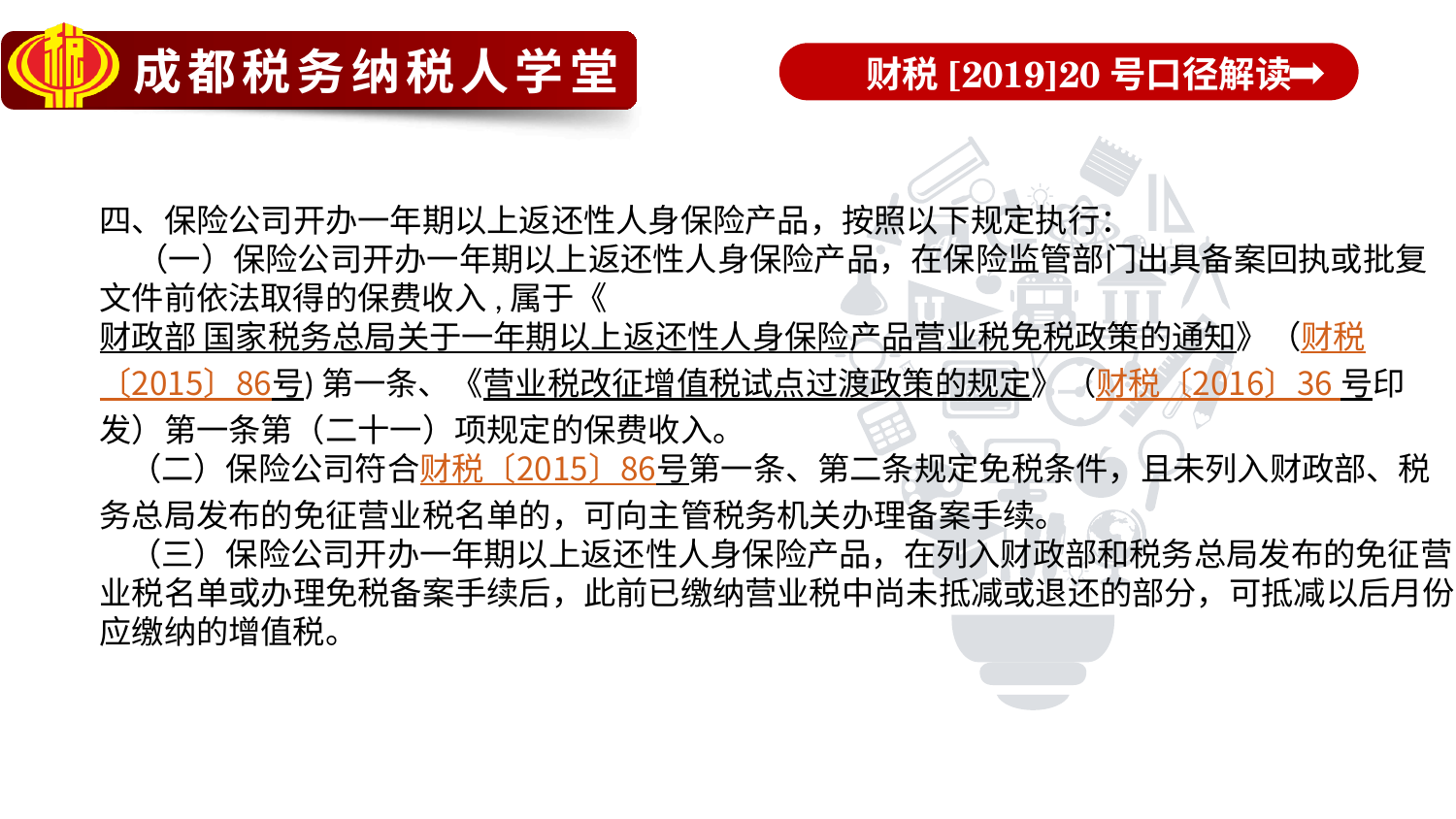

财税[2019]20号口径解读

四、保险公司开办一年期以上返还性人身保险产品，按照以下规定执行：
    （一）保险公司开办一年期以上返还性人身保险产品，在保险监管部门出具备案回执或批复文件前依法取得的保费收入,属于《财政部 国家税务总局关于一年期以上返还性人身保险产品营业税免税政策的通知》（财税〔2015〕86号)第一条、《营业税改征增值税试点过渡政策的规定》（财税〔2016〕36 号印发）第一条第（二十一）项规定的保费收入。
   （二）保险公司符合财税〔2015〕86号第一条、第二条规定免税条件，且未列入财政部、税务总局发布的免征营业税名单的，可向主管税务机关办理备案手续。
   （三）保险公司开办一年期以上返还性人身保险产品，在列入财政部和税务总局发布的免征营业税名单或办理免税备案手续后，此前已缴纳营业税中尚未抵减或退还的部分，可抵减以后月份应缴纳的增值税。